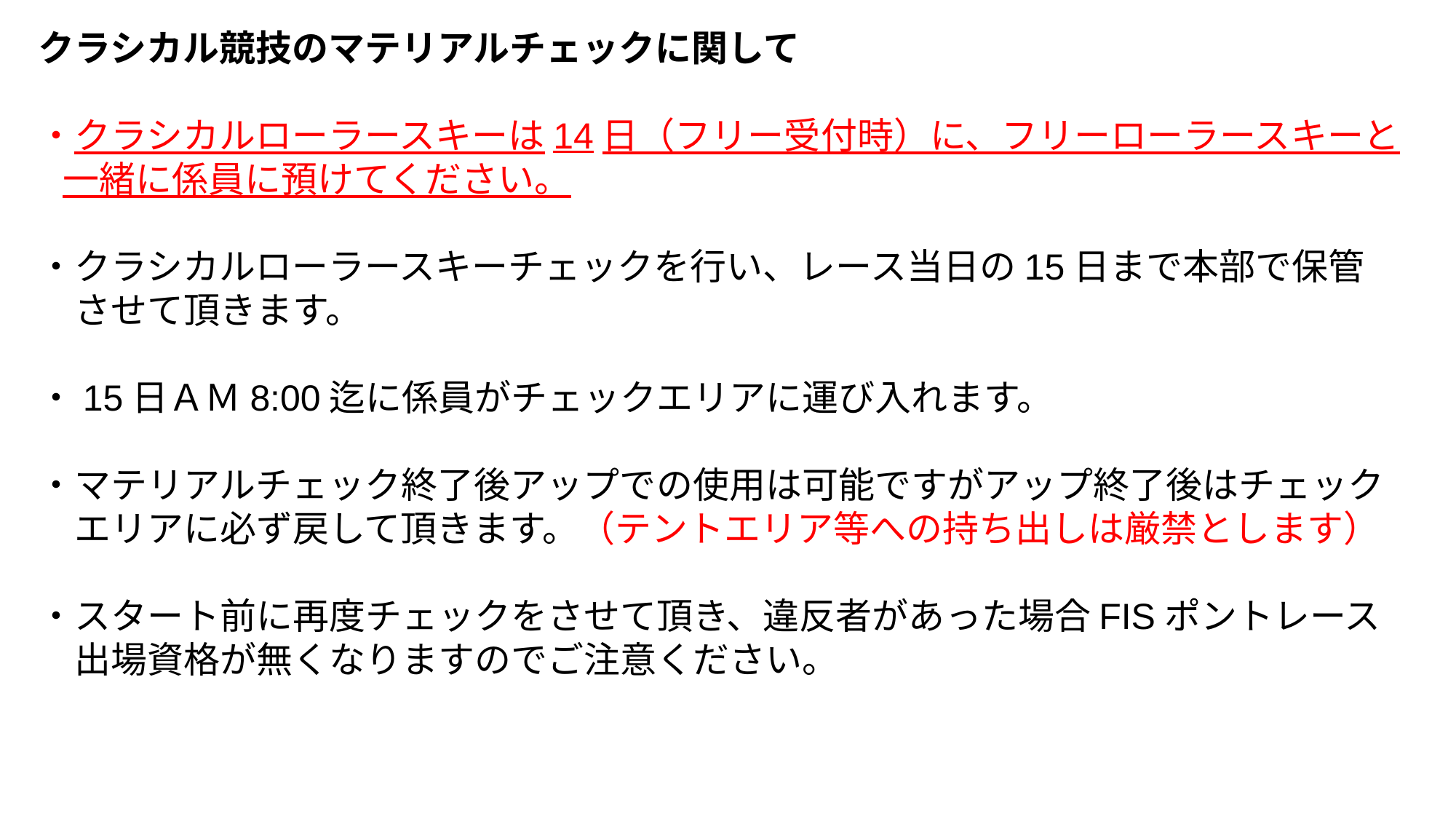

クラシカル競技のマテリアルチェックに関して

・クラシカルローラースキーは14日（フリー受付時）に、フリーローラースキーと
  一緒に係員に預けてください。

・クラシカルローラースキーチェックを行い、レース当日の15日まで本部で保管
　させて頂きます。

・15日ＡＭ8:00迄に係員がチェックエリアに運び入れます。

・マテリアルチェック終了後アップでの使用は可能ですがアップ終了後はチェック
　エリアに必ず戻して頂きます。（テントエリア等への持ち出しは厳禁とします）

・スタート前に再度チェックをさせて頂き、違反者があった場合FISポントレース
　出場資格が無くなりますのでご注意ください。